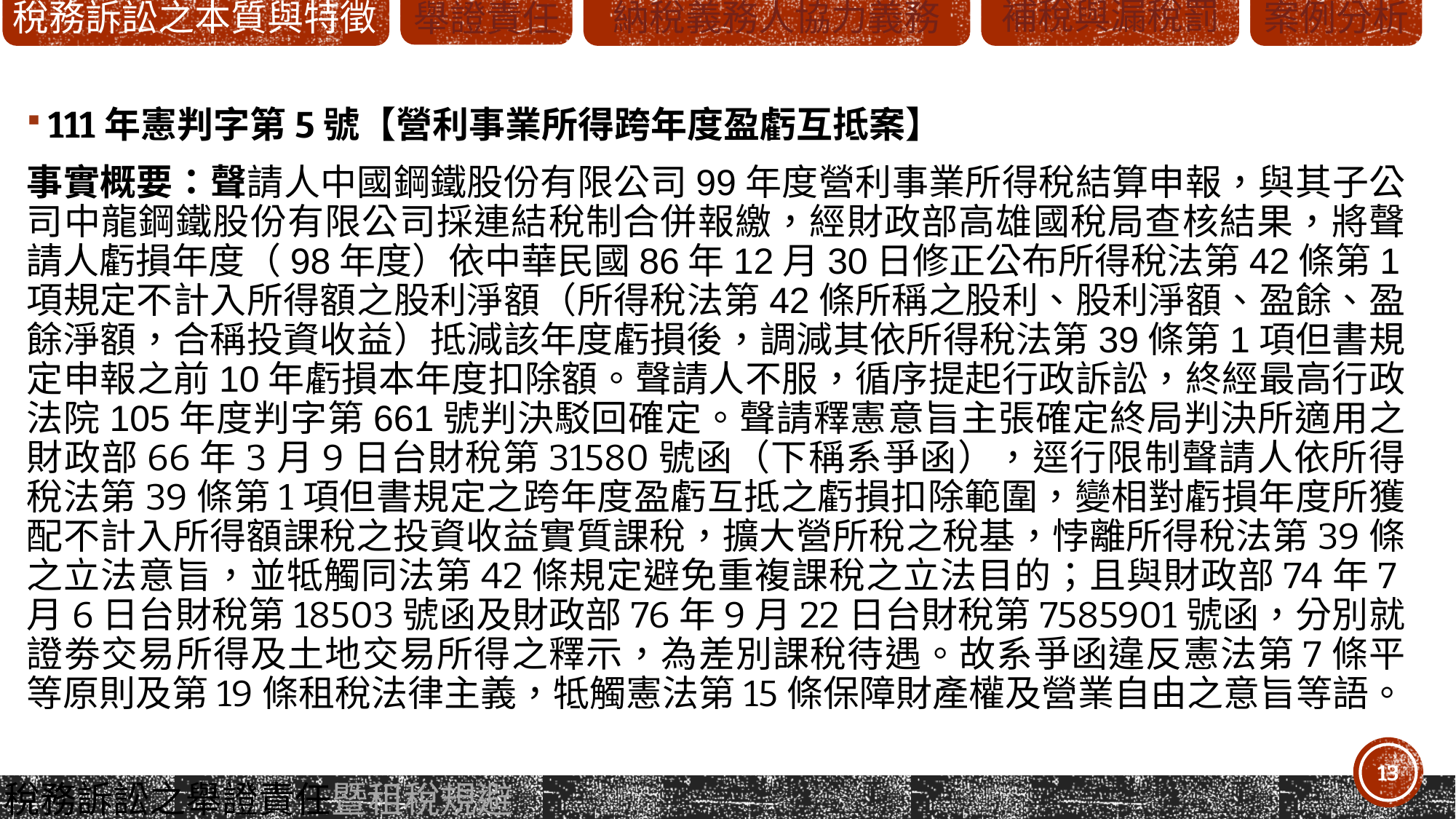

#
111年憲判字第5號【營利事業所得跨年度盈虧互抵案】
事實概要：聲請人中國鋼鐵股份有限公司99年度營利事業所得稅結算申報，與其子公司中龍鋼鐵股份有限公司採連結稅制合併報繳，經財政部高雄國稅局查核結果，將聲請人虧損年度（98年度）依中華民國86年12月30日修正公布所得稅法第42條第1項規定不計入所得額之股利淨額（所得稅法第42條所稱之股利、股利淨額、盈餘、盈餘淨額，合稱投資收益）抵減該年度虧損後，調減其依所得稅法第39條第1項但書規定申報之前10年虧損本年度扣除額。聲請人不服，循序提起行政訴訟，終經最高行政法院105年度判字第661號判決駁回確定。聲請釋憲意旨主張確定終局判決所適用之財政部66年3月9日台財稅第31580號函（下稱系爭函），逕行限制聲請人依所得稅法第39條第1項但書規定之跨年度盈虧互抵之虧損扣除範圍，變相對虧損年度所獲配不計入所得額課稅之投資收益實質課稅，擴大營所稅之稅基，悖離所得稅法第39條之立法意旨，並牴觸同法第42條規定避免重複課稅之立法目的；且與財政部74年7月6日台財稅第18503號函及財政部76年9月22日台財稅第7585901號函，分別就證劵交易所得及土地交易所得之釋示，為差別課稅待遇。故系爭函違反憲法第7條平等原則及第19條租稅法律主義，牴觸憲法第15條保障財產權及營業自由之意旨等語。